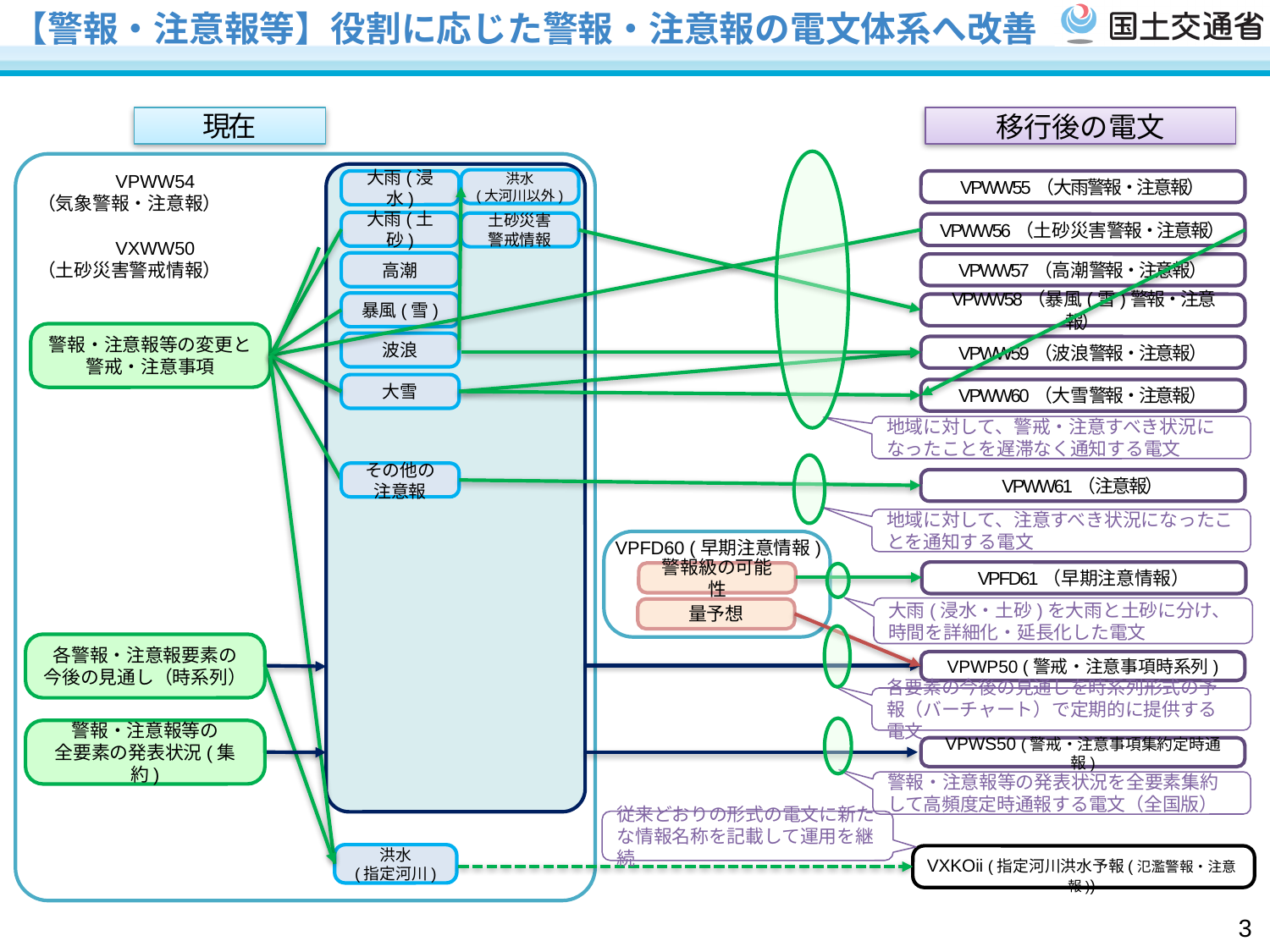

【警報・注意報等】役割に応じた警報・注意報の電文体系へ改善
移行後の電文
現在

　　　　VPWW54
（気象警報・注意報）

　　　　VXWW50
（土砂災害警戒情報）

洪水
(大河川以外)
VPWW55（大雨警報・注意報）
大雨(浸水)
大雨(土砂)
土砂災害
警戒情報
VPWW56（土砂災害警報・注意報）
高潮
VPWW57（高潮警報・注意報）
暴風(雪)
VPWW58（暴風(雪)警報・注意報）
警報・注意報等の変更と
警戒・注意事項
波浪
VPWW59（波浪警報・注意報）
大雪
VPWW60（大雪警報・注意報）
地域に対して、警戒・注意すべき状況になったことを遅滞なく通知する電文

その他の
注意報
VPWW61（注意報）
地域に対して、注意すべき状況になったことを通知する電文
VPFD60 (早期注意情報)

VPFD61（早期注意情報）
警報級の可能性

大雨(浸水・土砂)を大雨と土砂に分け、時間を詳細化・延長化した電文
量予想

各警報・注意報要素の
今後の見通し（時系列）
VPWP50 (警戒・注意事項時系列)
各要素の今後の見通しを時系列形式の予報（バーチャート）で定期的に提供する電文

警報・注意報等の
全要素の発表状況(集約)
VPWS50 (警戒・注意事項集約定時通報)
警報・注意報等の発表状況を全要素集約して高頻度定時通報する電文（全国版）
従来どおりの形式の電文に新たな情報名称を記載して運用を継続
洪水
(指定河川)

VXKOii (指定河川洪水予報(氾濫警報・注意報))